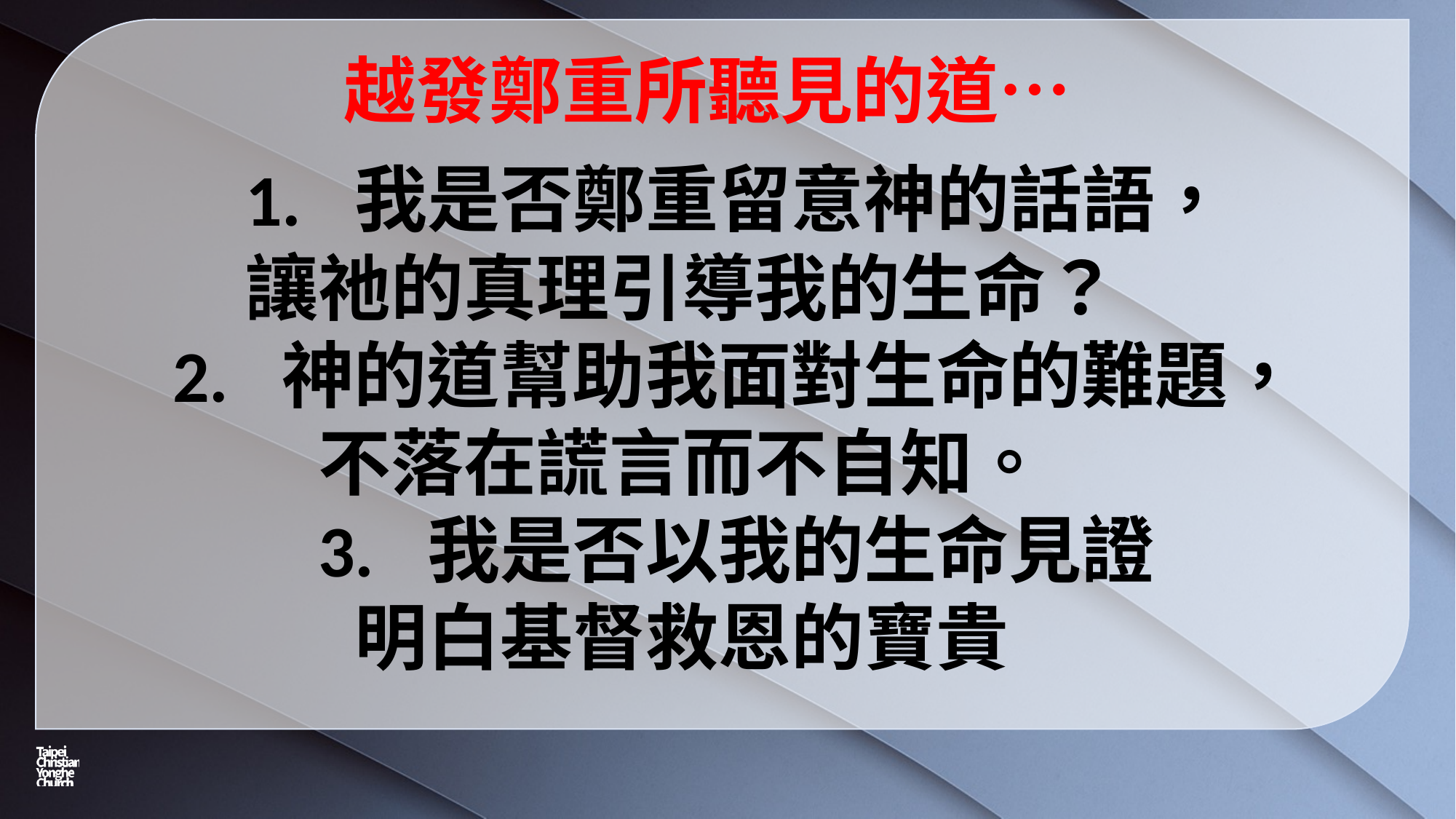

越發鄭重所聽見的道…

	1.	我是否鄭重留意神的話語，
讓祂的真理引導我的生命？
	2.	神的道幫助我面對生命的難題，不落在謊言而不自知。
	3.	我是否以我的生命見證
明白基督救恩的寶貴